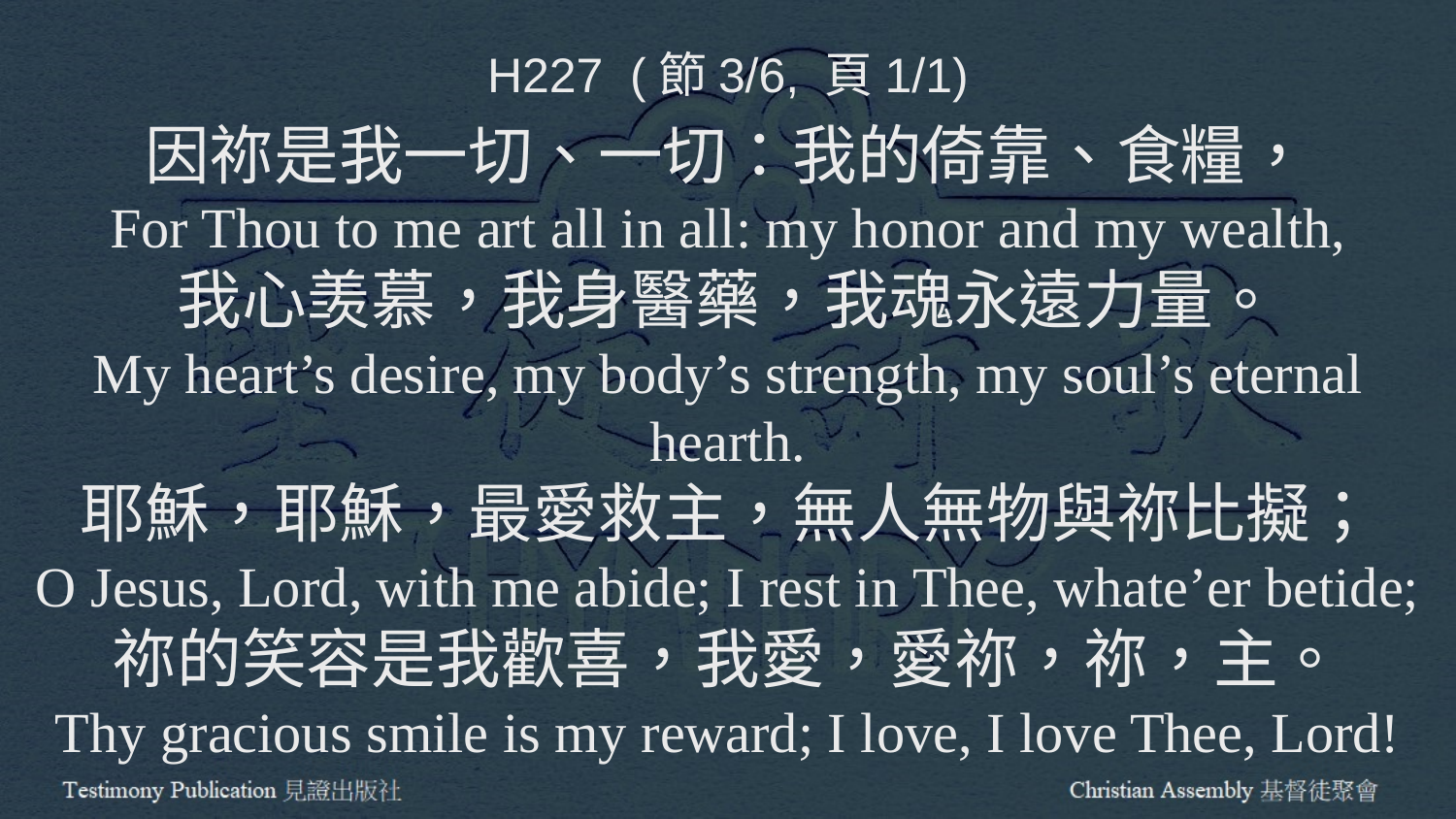

H227  (節3/6, 頁1/1)
因祢是我一切、一切：我的倚靠、食糧，
For Thou to me art all in all: my honor and my wealth,
我心羡慕，我身醫藥，我魂永遠力量。
My heart’s desire, my body’s strength, my soul’s eternal hearth.
耶穌，耶穌，最愛救主，無人無物與祢比擬；
O Jesus, Lord, with me abide; I rest in Thee, whate’er betide;
祢的笑容是我歡喜，我愛，愛祢，祢，主。
Thy gracious smile is my reward; I love, I love Thee, Lord!